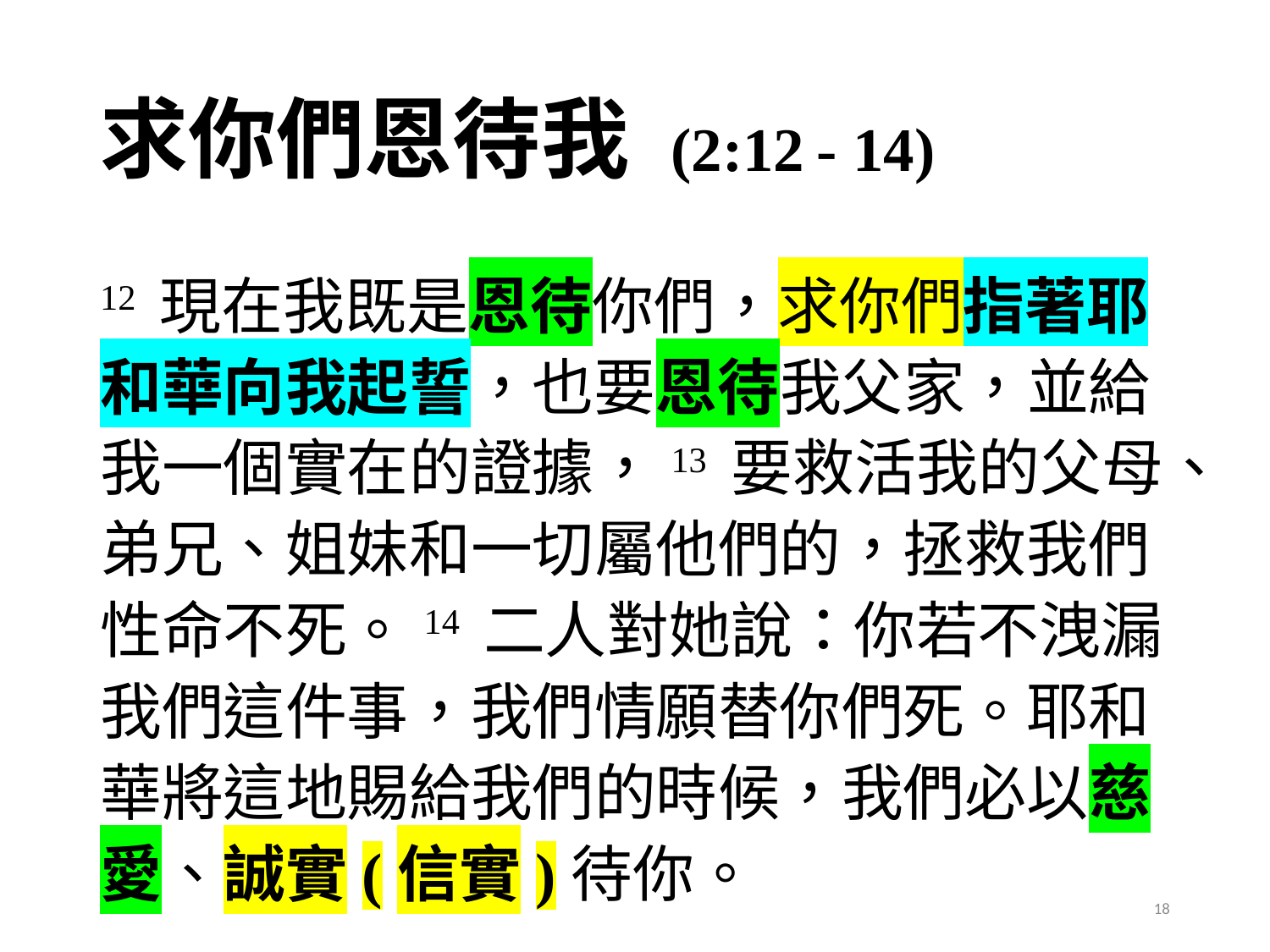

# 求你們恩待我 (2:12 - 14)
12 現在我既是恩待你們，求你們指著耶和華向我起誓，也要恩待我父家，並給我一個實在的證據，13 要救活我的父母、弟兄、姐妹和一切屬他們的，拯救我們性命不死。14 二人對她說：你若不洩漏我們這件事，我們情願替你們死。耶和華將這地賜給我們的時候，我們必以慈愛、誠實(信實)待你。
18